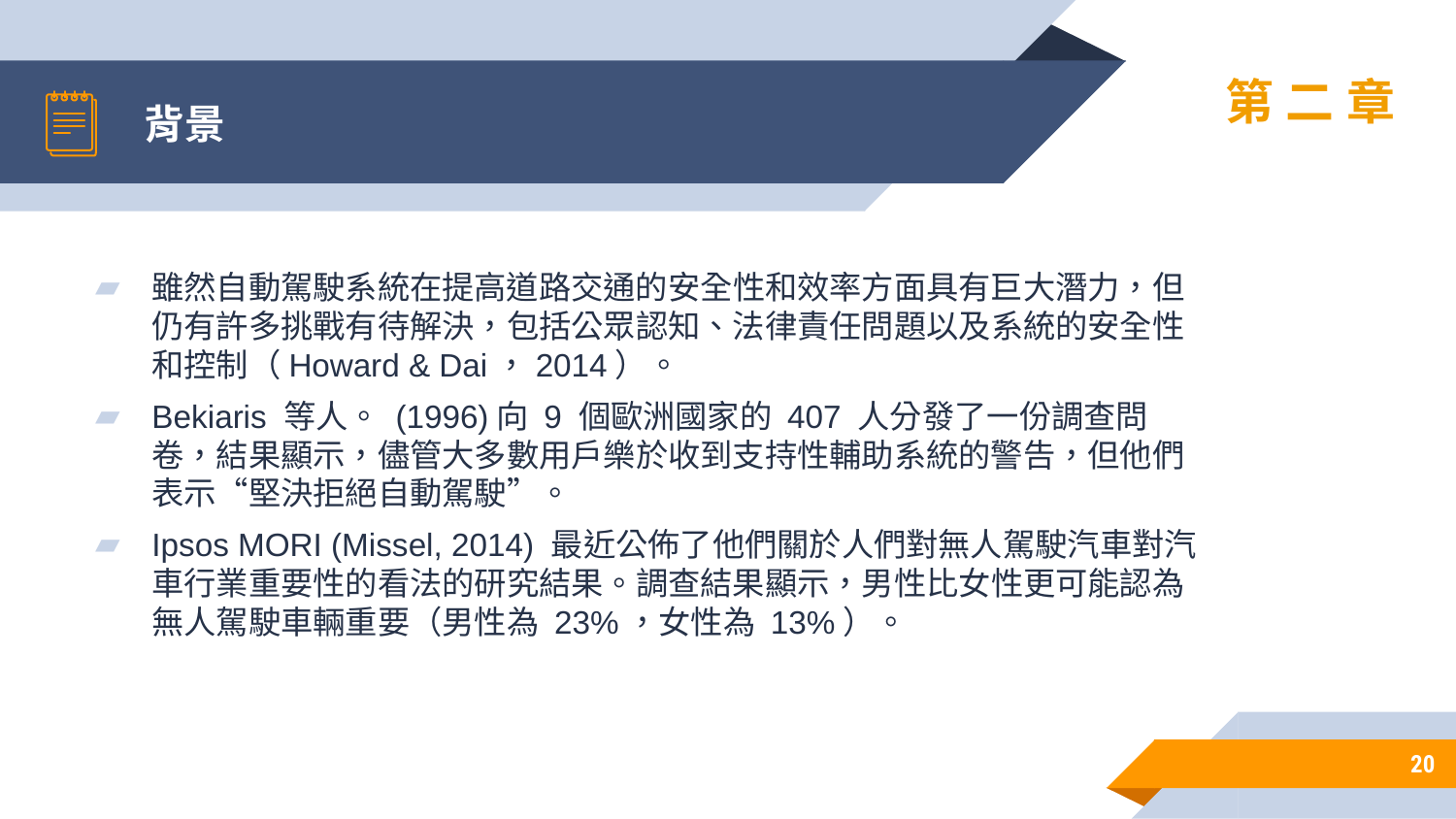

# 背景
第二章

雖然自動駕駛系統在提高道路交通的安全性和效率方面具有巨大潛力，但仍有許多挑戰有待解決，包括公眾認知、法律責任問題以及系統的安全性和控制（Howard & Dai，2014）。
Bekiaris 等人。 (1996)向 9 個歐洲國家的 407 人分發了一份調查問卷，結果顯示，儘管大多數用戶樂於收到支持性輔助系統的警告，但他們表示“堅決拒絕自動駕駛”。
Ipsos MORI (Missel, 2014) 最近公佈了他們關於人們對無人駕駛汽車對汽車行業重要性的看法的研究結果。調查結果顯示，男性比女性更可能認為無人駕駛車輛重要（男性為 23%，女性為 13%）。

20